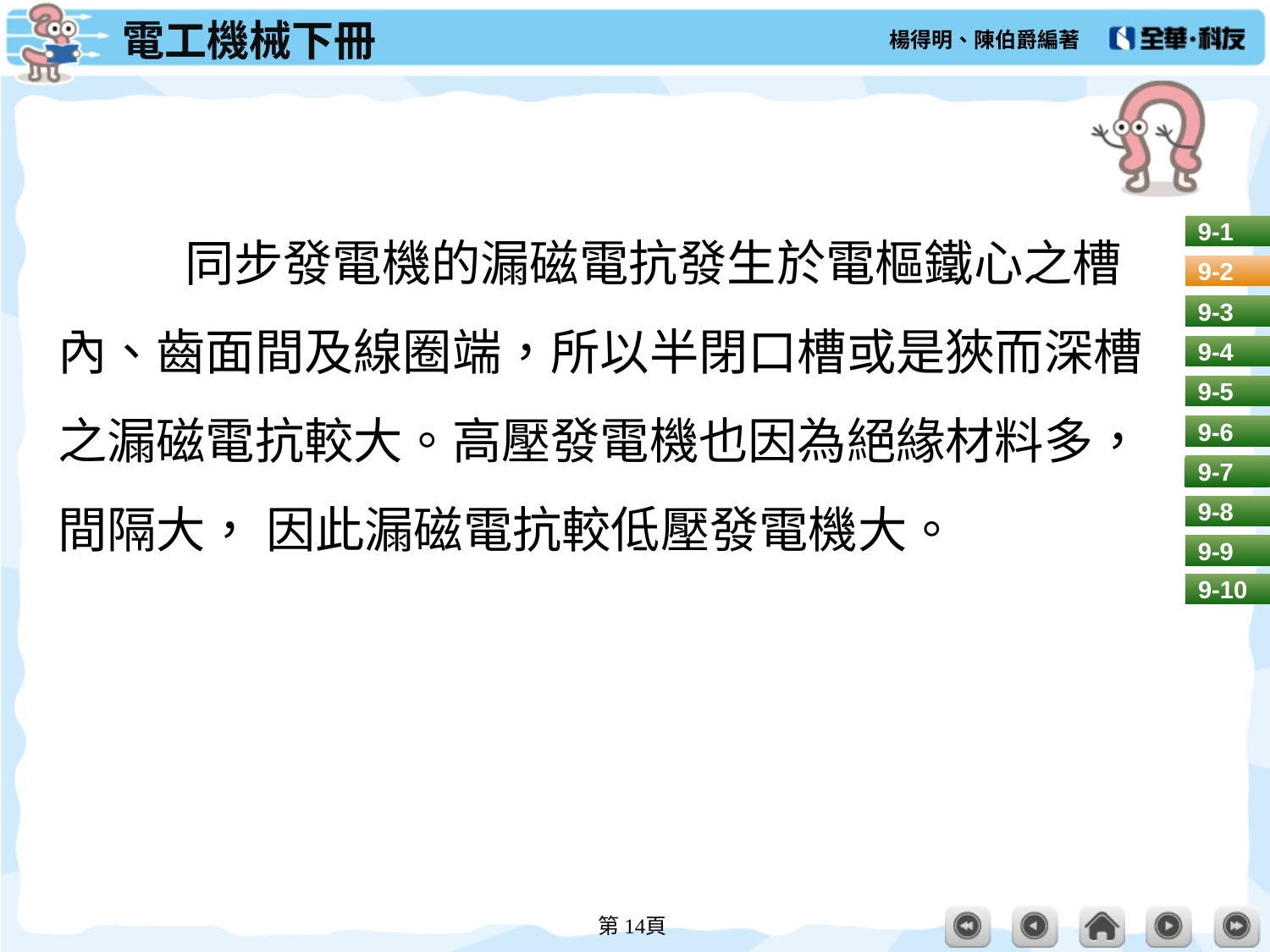

#
	同步發電機的漏磁電抗發生於電樞鐵心之槽內、齒面間及線圈端，所以半閉口槽或是狹而深槽之漏磁電抗較大。高壓發電機也因為絕緣材料多，間隔大， 因此漏磁電抗較低壓發電機大。